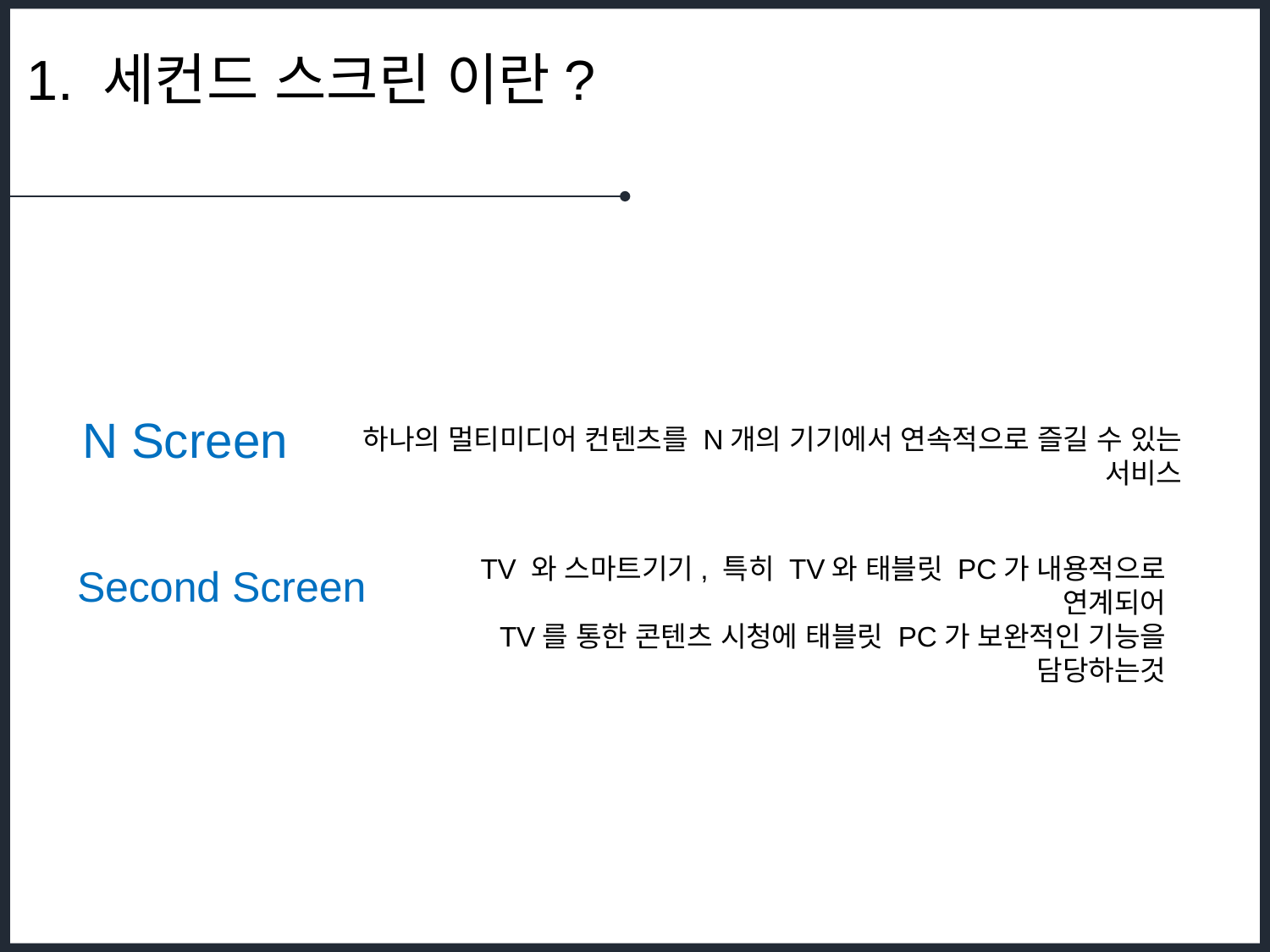

1. 세컨드 스크린 이란?
N Screen
하나의 멀티미디어 컨텐츠를 N개의 기기에서 연속적으로 즐길 수 있는 서비스
TV 와 스마트기기, 특히 TV와 태블릿 PC가 내용적으로 연계되어
TV를 통한 콘텐츠 시청에 태블릿 PC가 보완적인 기능을 담당하는것
Second Screen